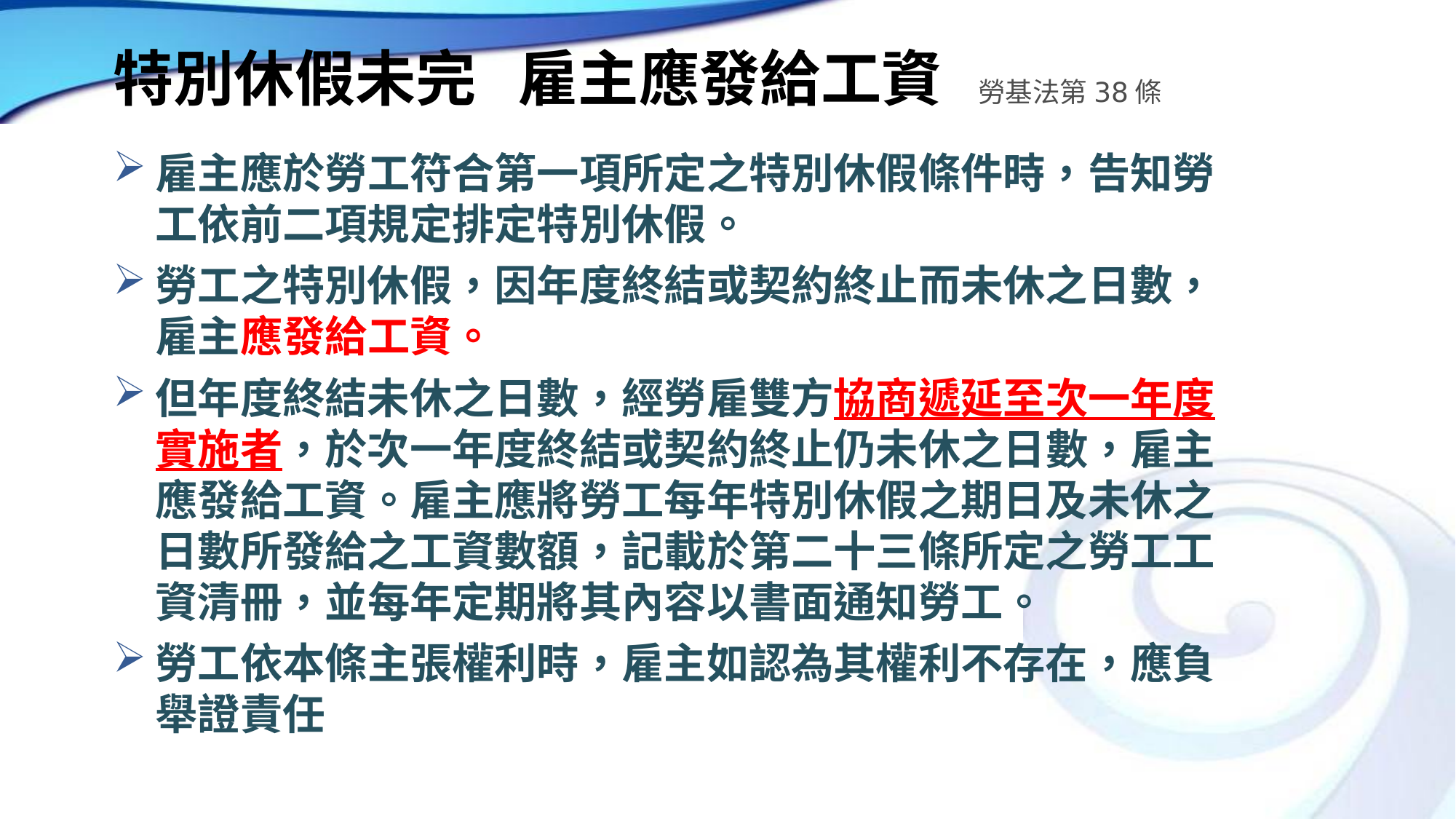

# 特別休假未完   雇主應發給工資
勞基法第38條
雇主應於勞工符合第一項所定之特別休假條件時，告知勞工依前二項規定排定特別休假。
勞工之特別休假，因年度終結或契約終止而未休之日數，雇主應發給工資。
但年度終結未休之日數，經勞雇雙方協商遞延至次一年度實施者，於次一年度終結或契約終止仍未休之日數，雇主應發給工資。雇主應將勞工每年特別休假之期日及未休之日數所發給之工資數額，記載於第二十三條所定之勞工工資清冊，並每年定期將其內容以書面通知勞工。
勞工依本條主張權利時，雇主如認為其權利不存在，應負舉證責任